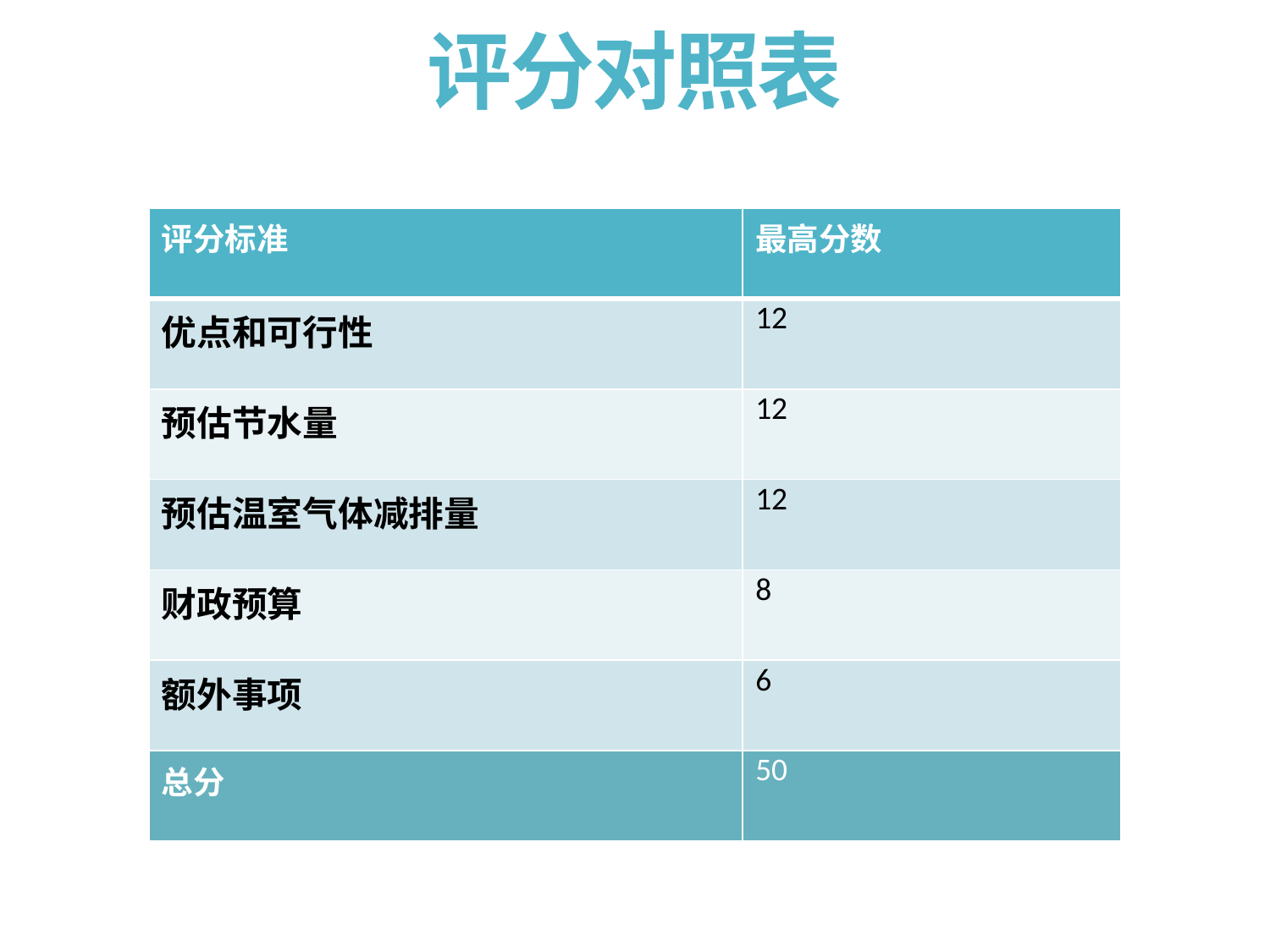

# 评分对照表
| 评分标准 | 最高分数 |
| --- | --- |
| 优点和可行性 | 12 |
| 预估节水量 | 12 |
| 预估温室气体减排量 | 12 |
| 财政预算 | 8 |
| 额外事项 | 6 |
| 总分 | 50 |